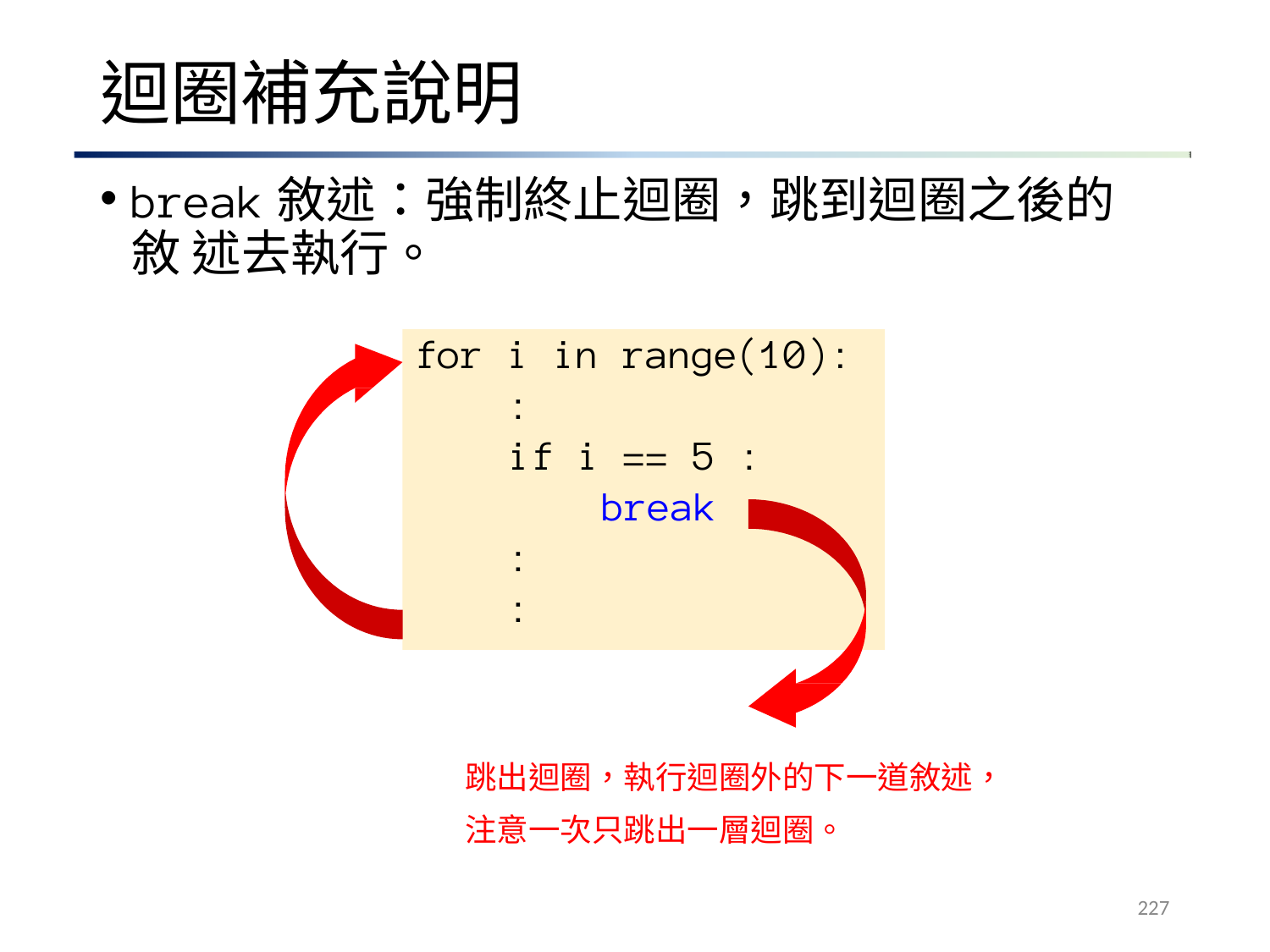

# 迴圈補充說明
break敘述：強制終止迴圈，跳到迴圈之後的敘 述去執行。

for i in range(10):
:
if i == 5 :
break
:
:

跳出迴圈，執行迴圈外的下一道敘述， 注意一次只跳出一層迴圈。
227